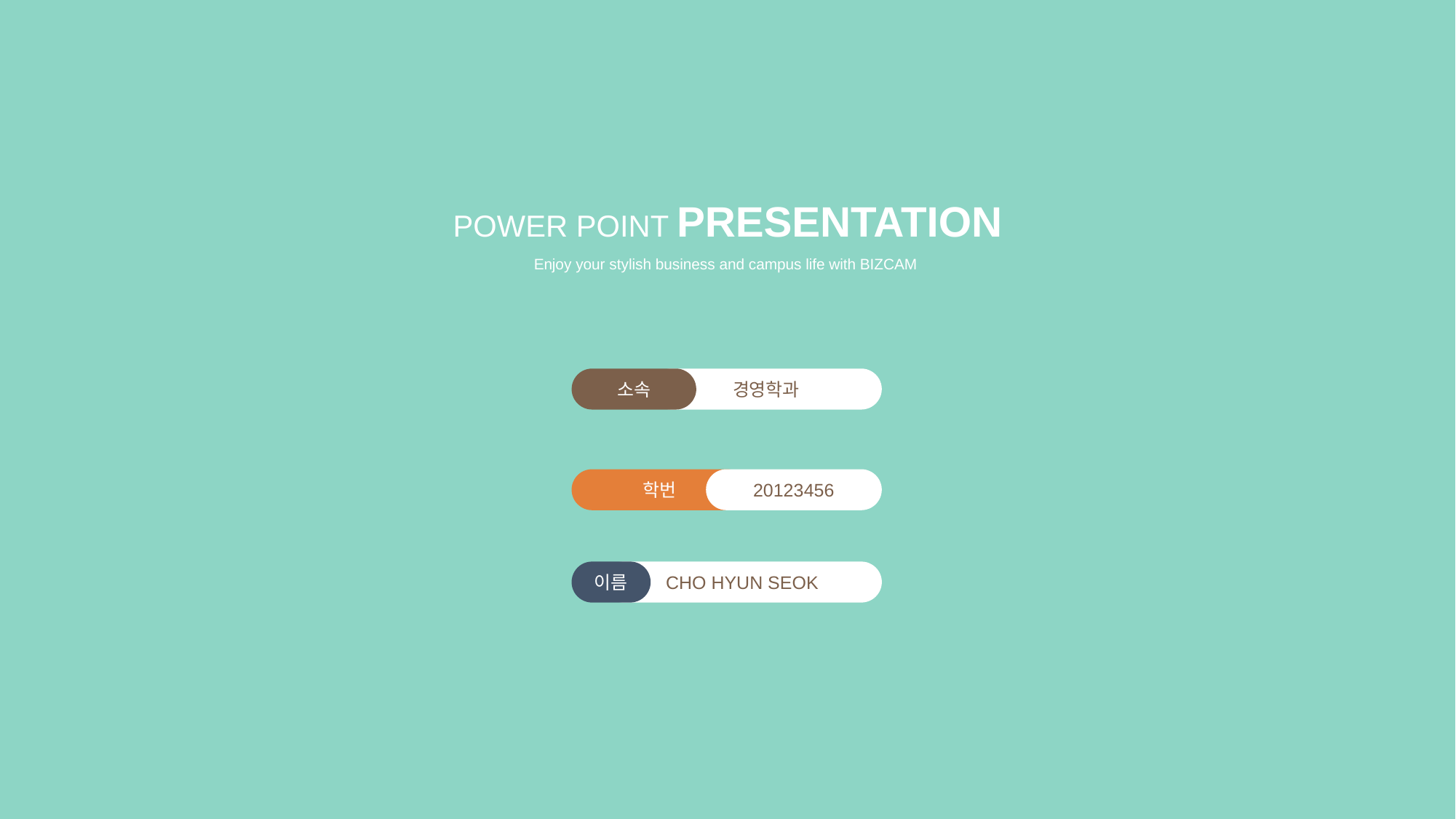

POWER POINT PRESENTATION
Enjoy your stylish business and campus life with BIZCAM
소속
경영학과
학번
20123456
이름
CHO HYUN SEOK